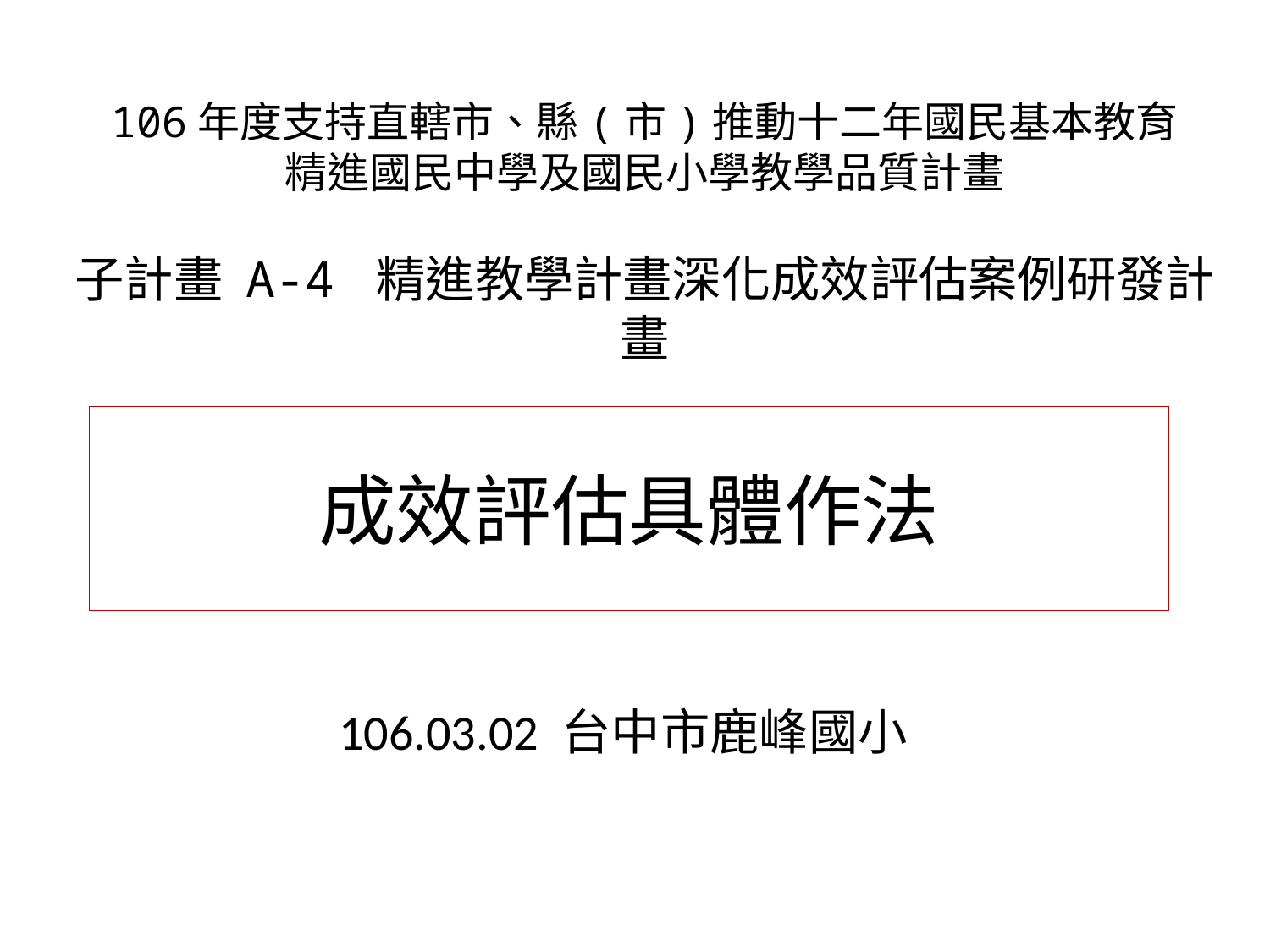

106年度支持直轄市、縣(市)推動十二年國民基本教育
精進國民中學及國民小學教學品質計畫

子計畫 A-4 精進教學計畫深化成效評估案例研發計畫
# 成效評估具體作法
106.03.02 台中市鹿峰國小